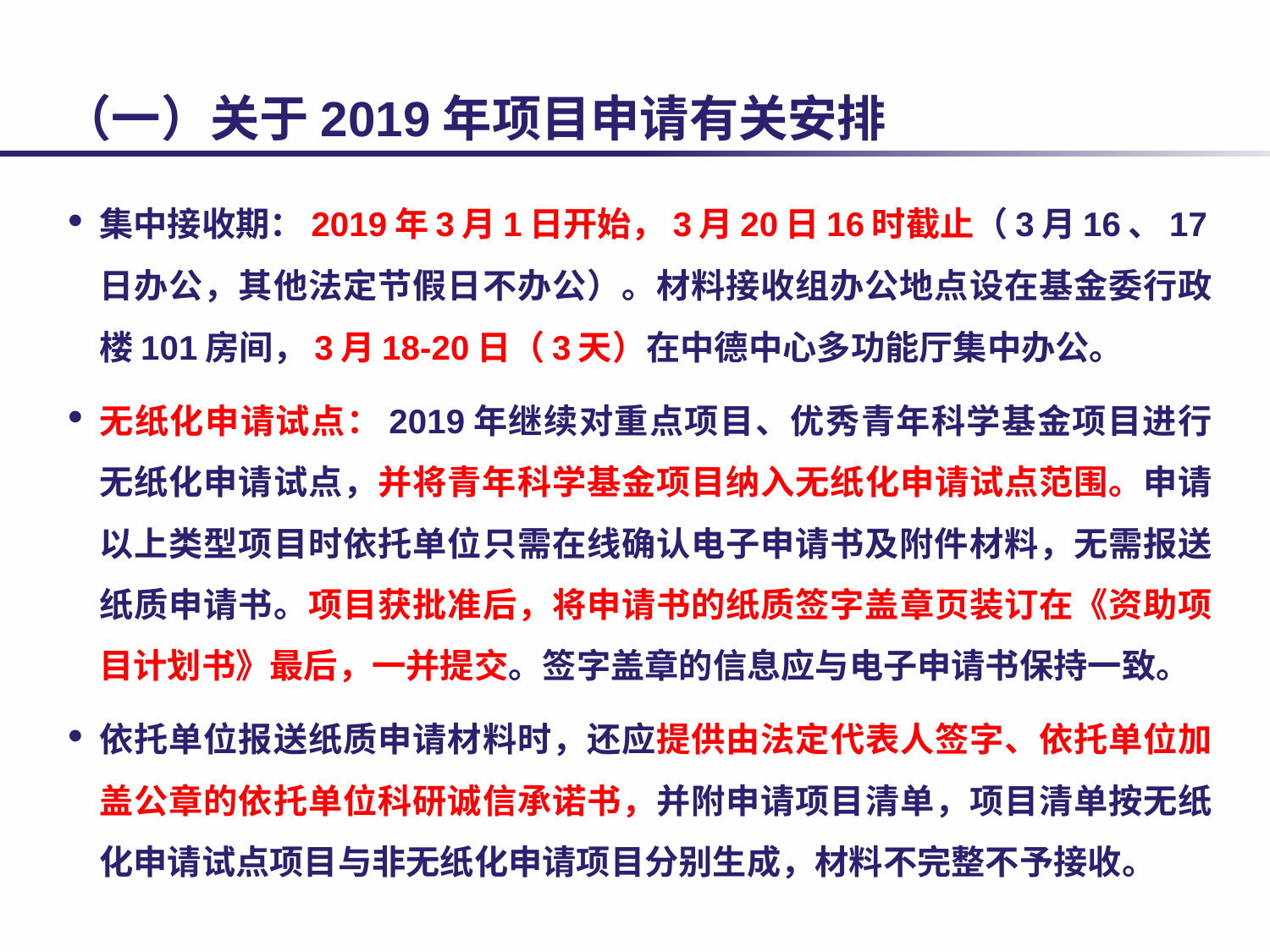

# （一）关于2019年项目申请有关安排
集中接收期：2019年3月1日开始，3月20日16时截止（3月16、17日办公，其他法定节假日不办公）。材料接收组办公地点设在基金委行政楼101房间，3月18-20日（3天）在中德中心多功能厅集中办公。
无纸化申请试点：2019年继续对重点项目、优秀青年科学基金项目进行无纸化申请试点，并将青年科学基金项目纳入无纸化申请试点范围。申请以上类型项目时依托单位只需在线确认电子申请书及附件材料，无需报送纸质申请书。项目获批准后，将申请书的纸质签字盖章页装订在《资助项目计划书》最后，一并提交。签字盖章的信息应与电子申请书保持一致。
依托单位报送纸质申请材料时，还应提供由法定代表人签字、依托单位加盖公章的依托单位科研诚信承诺书，并附申请项目清单，项目清单按无纸化申请试点项目与非无纸化申请项目分别生成，材料不完整不予接收。